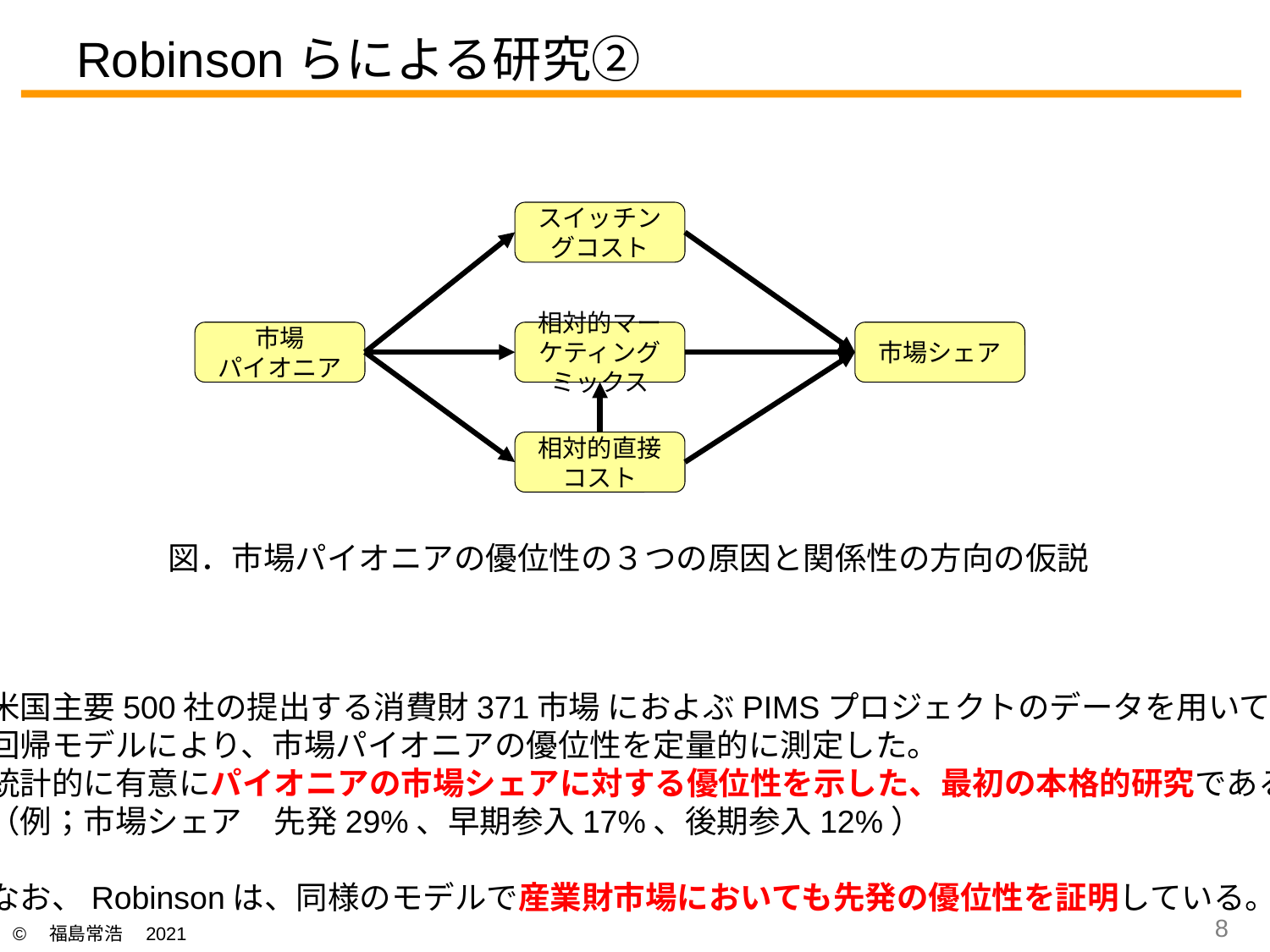

# Robinsonらによる研究②
スイッチングコスト
市場
パイオニア
相対的マーケティングミックス
市場シェア
相対的直接コスト
図．市場パイオニアの優位性の３つの原因と関係性の方向の仮説
米国主要500社の提出する消費財371市場 におよぶPIMSプロジェクトのデータを用いて
回帰モデルにより、市場パイオニアの優位性を定量的に測定した。
統計的に有意にパイオニアの市場シェアに対する優位性を示した、最初の本格的研究である。
（例；市場シェア　先発29%、早期参入17%、後期参入12%）

なお、Robinsonは、同様のモデルで産業財市場においても先発の優位性を証明している。
8